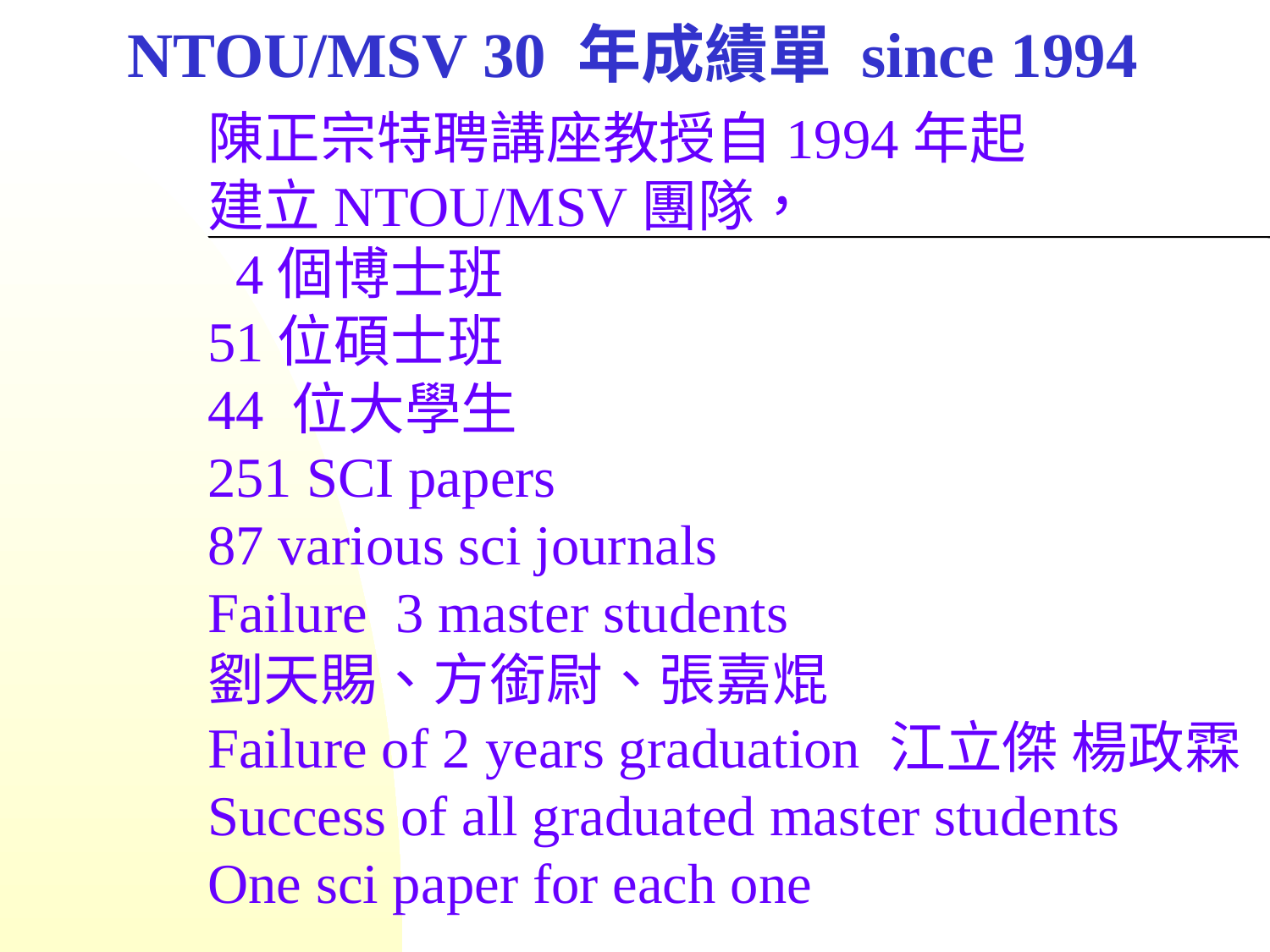

NTOU/MSV 30 年成績單 since 1994
陳正宗特聘講座教授自1994年起
建立NTOU/MSV團隊，
  4個博士班
51位碩士班
44 位大學生
 SCI papers
87 various sci journals
Failure  3 master students
劉天賜、方銜尉、張嘉焜
Failure of 2 years graduation 江立傑 楊政霖
Success of all graduated master students
One sci paper for each one